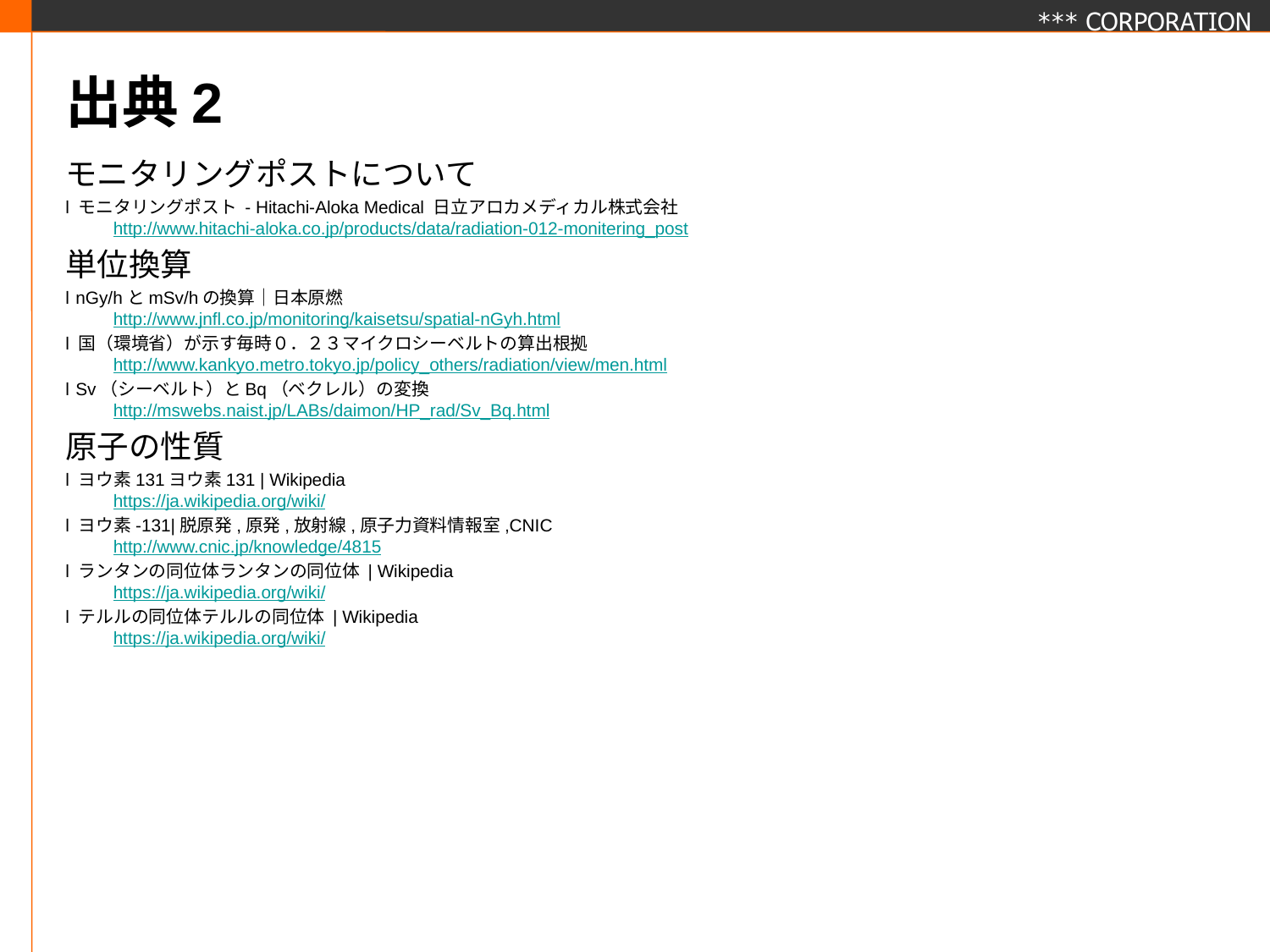

# 出典2
モニタリングポストについて
l  モニタリングポスト - Hitachi-Aloka Medical 日立アロカメディカル株式会社
http://www.hitachi-aloka.co.jp/products/data/radiation-012-monitering_post
単位換算
l  nGy/hとmSv/hの換算｜日本原燃
http://www.jnfl.co.jp/monitoring/kaisetsu/spatial-nGyh.html
l  国（環境省）が示す毎時０．２３マイクロシーベルトの算出根拠
http://www.kankyo.metro.tokyo.jp/policy_others/radiation/view/men.html
l  Sv（シーベルト）とBq（ベクレル）の変換
http://mswebs.naist.jp/LABs/daimon/HP_rad/Sv_Bq.html
原子の性質
l  ヨウ素131ヨウ素131 | Wikipedia
https://ja.wikipedia.org/wiki/
l  ヨウ素-131|脱原発,原発,放射線,原子力資料情報室,CNIC
http://www.cnic.jp/knowledge/4815
l  ランタンの同位体ランタンの同位体 | Wikipedia
https://ja.wikipedia.org/wiki/
l  テルルの同位体テルルの同位体 | Wikipedia
https://ja.wikipedia.org/wiki/